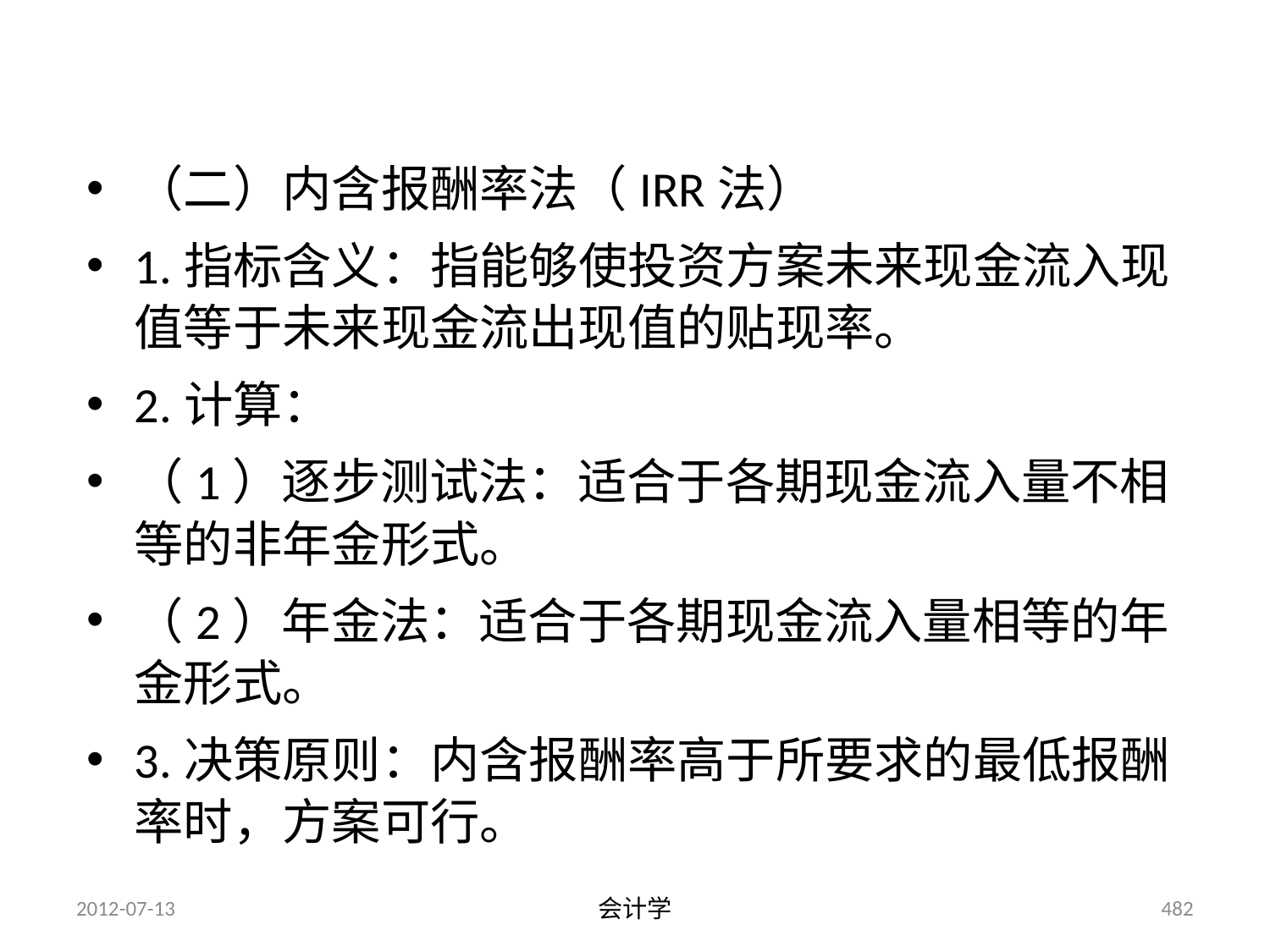

（二）内含报酬率法（IRR法）
1.指标含义：指能够使投资方案未来现金流入现值等于未来现金流出现值的贴现率。
2.计算：
（1）逐步测试法：适合于各期现金流入量不相等的非年金形式。
（2）年金法：适合于各期现金流入量相等的年金形式。
3.决策原则：内含报酬率高于所要求的最低报酬率时，方案可行。
2012-07-13
会计学
482